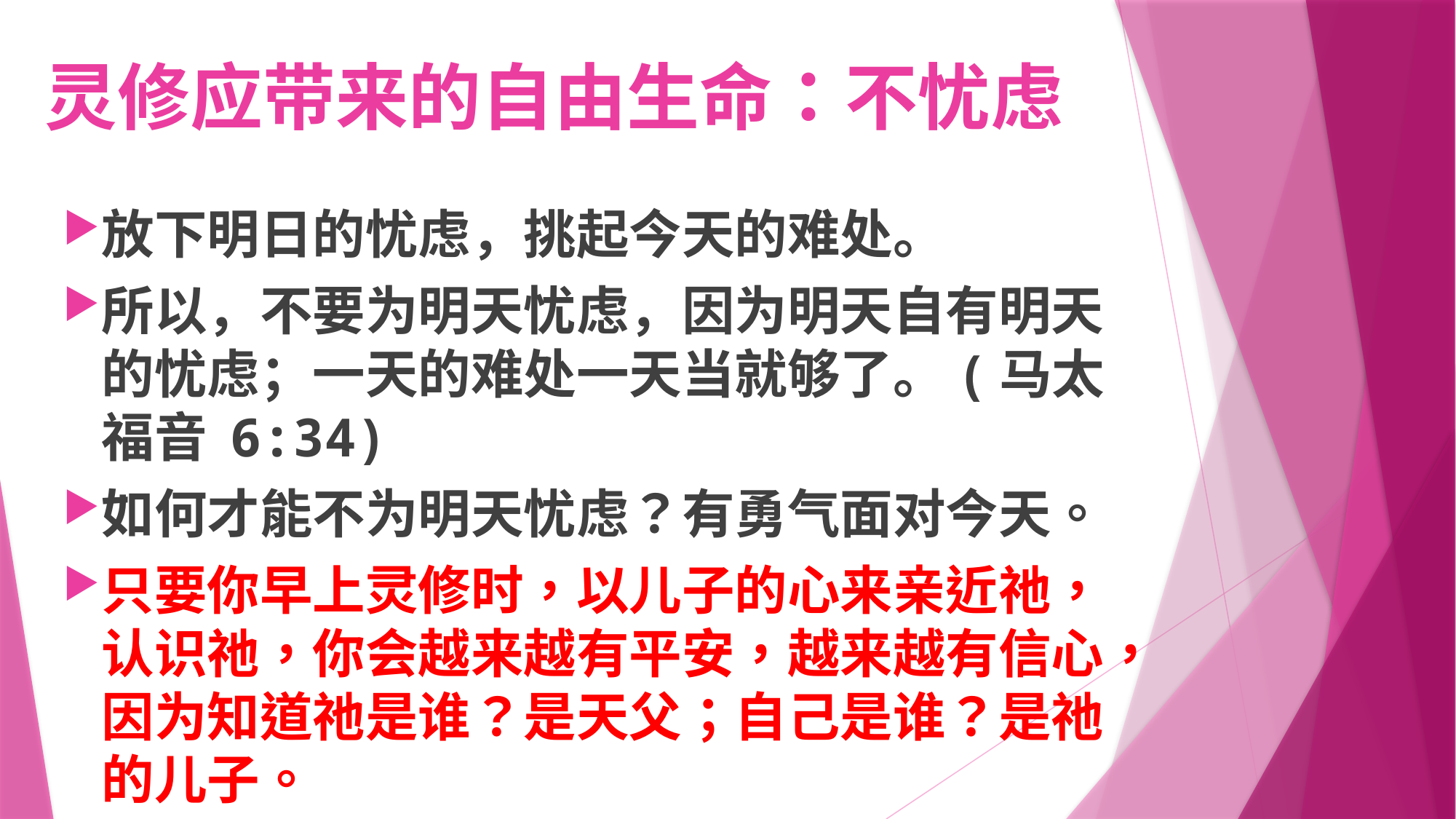

# 灵修应带来的自由生命：不忧虑
放下明日的忧虑，挑起今天的难处。
所以，不要为明天忧虑，因为明天自有明天的忧虑；一天的难处一天当就够了。(马太福音 6:34)
如何才能不为明天忧虑？有勇气面对今天。
只要你早上灵修时，以儿子的心来亲近祂，认识祂，你会越来越有平安，越来越有信心，因为知道祂是谁？是天父；自己是谁？是祂的儿子。